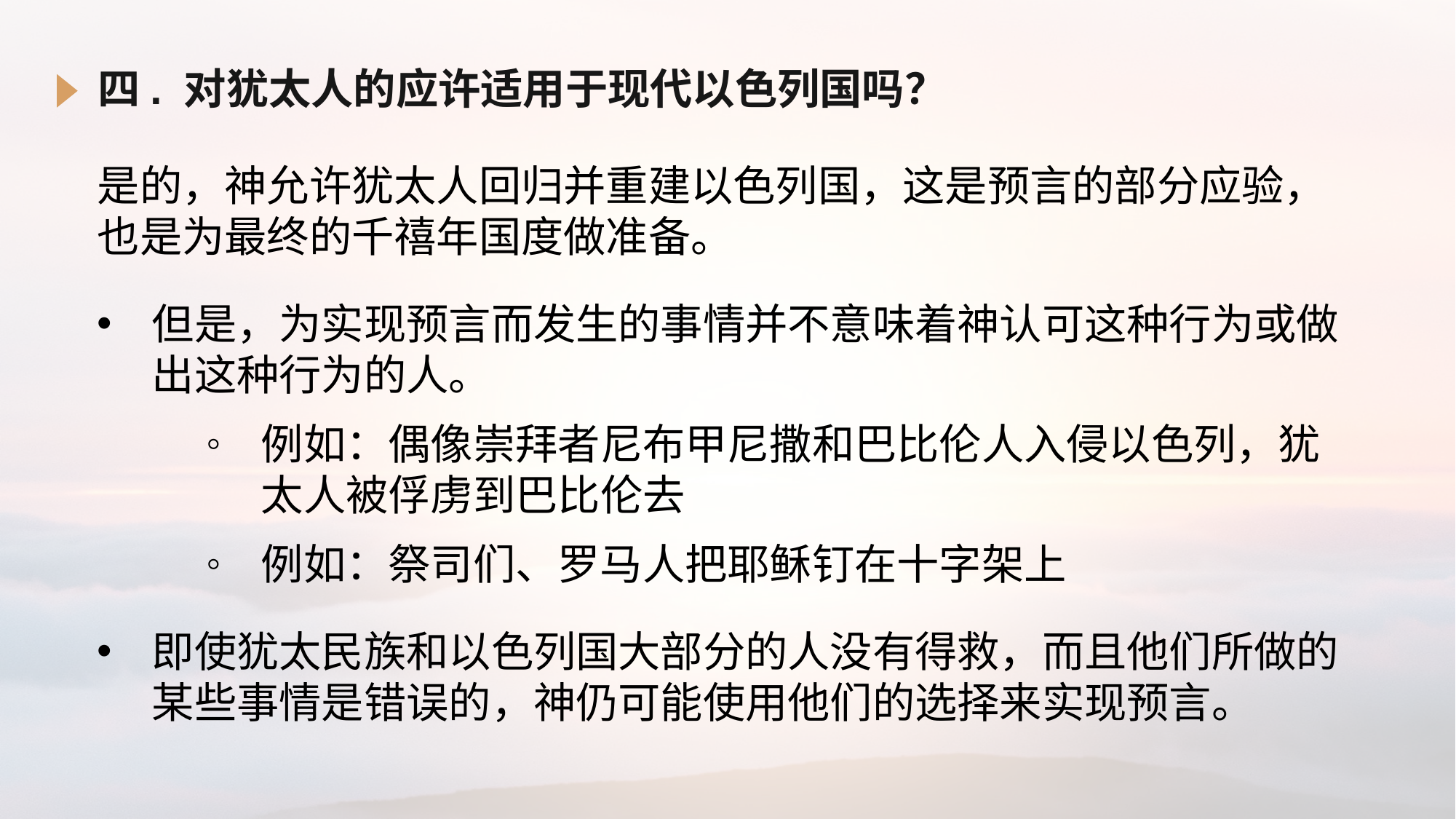

# 四. 对犹太人的应许适用于现代以色列国吗？
是的，神允许犹太人回归并重建以色列国，这是预言的部分应验，也是为最终的千禧年国度做准备。
但是，为实现预言而发生的事情并不意味着神认可这种行为或做出这种行为的人。
例如：偶像崇拜者尼布甲尼撒和巴比伦人入侵以色列，犹太人被俘虏到巴比伦去
例如：祭司们、罗马人把耶稣钉在十字架上
即使犹太民族和以色列国大部分的人没有得救，而且他们所做的某些事情是错误的，神仍可能使用他们的选择来实现预言。